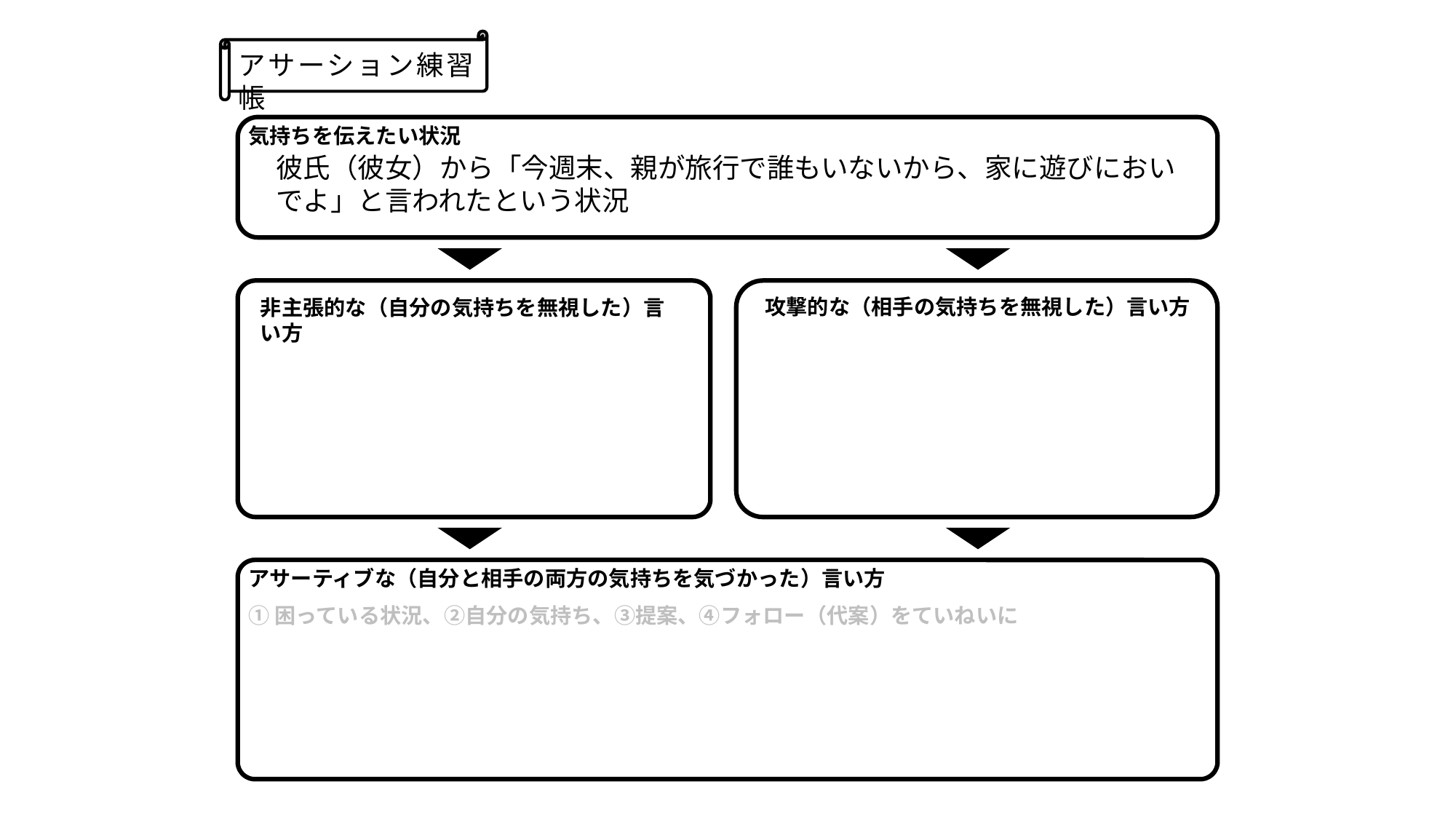

アサーション練習帳

気持ちを伝えたい状況
彼氏（彼女）から「今週末、親が旅行で誰もいないから、家に遊びにおいでよ」と言われたという状況

攻撃的な（相手の気持ちを無視した）言い方
非主張的な（自分の気持ちを無視した）言い方

アサーティブな（自分と相手の両方の気持ちを気づかった）言い方
①困っている状況、②自分の気持ち、③提案、④フォロー（代案）をていねいに